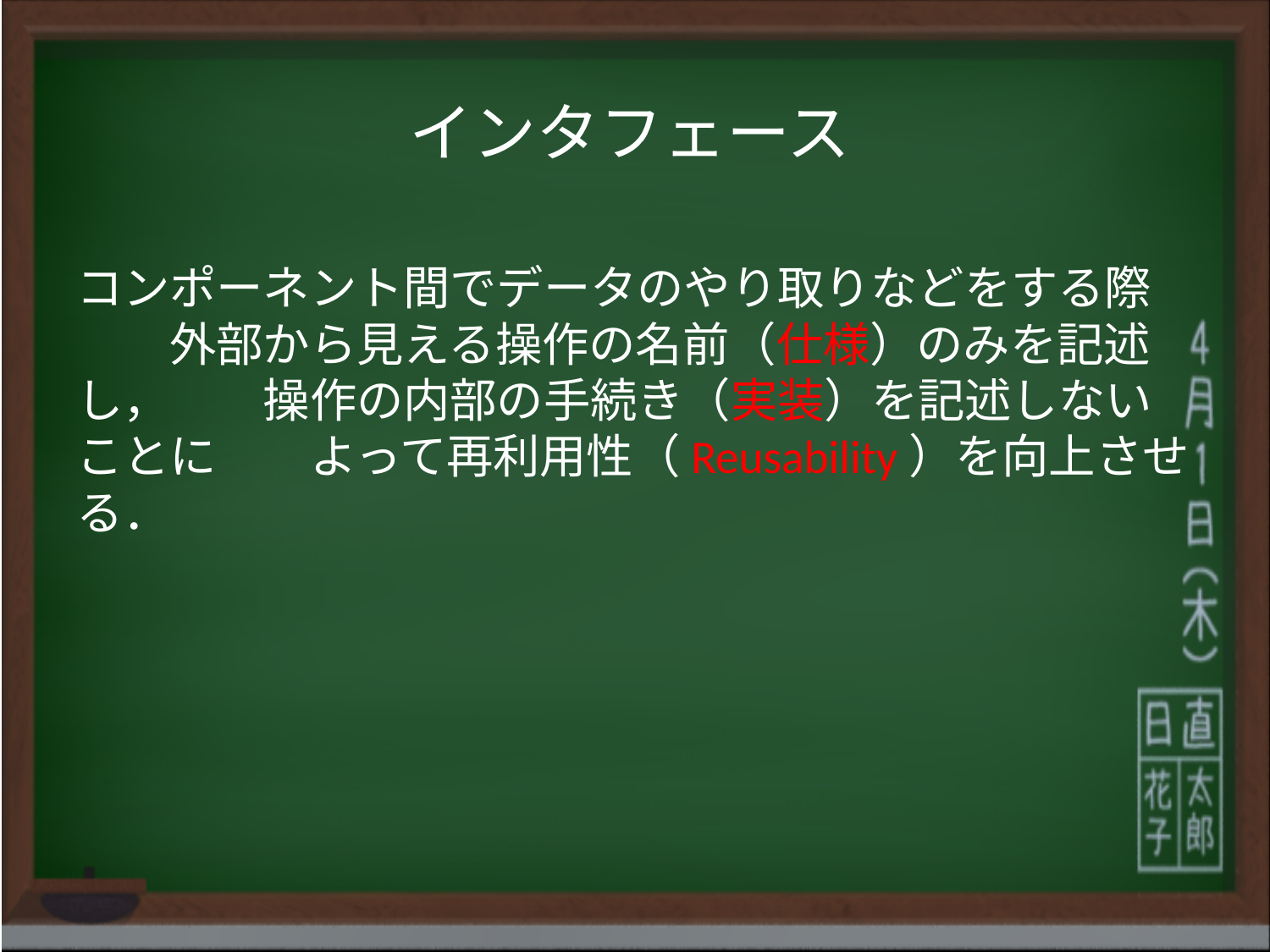

インタフェース
コンポーネント間でデータのやり取りなどをする際　　外部から見える操作の名前（仕様）のみを記述し，　　操作の内部の手続き（実装）を記述しないことに　　よって再利用性（Reusability）を向上させる．